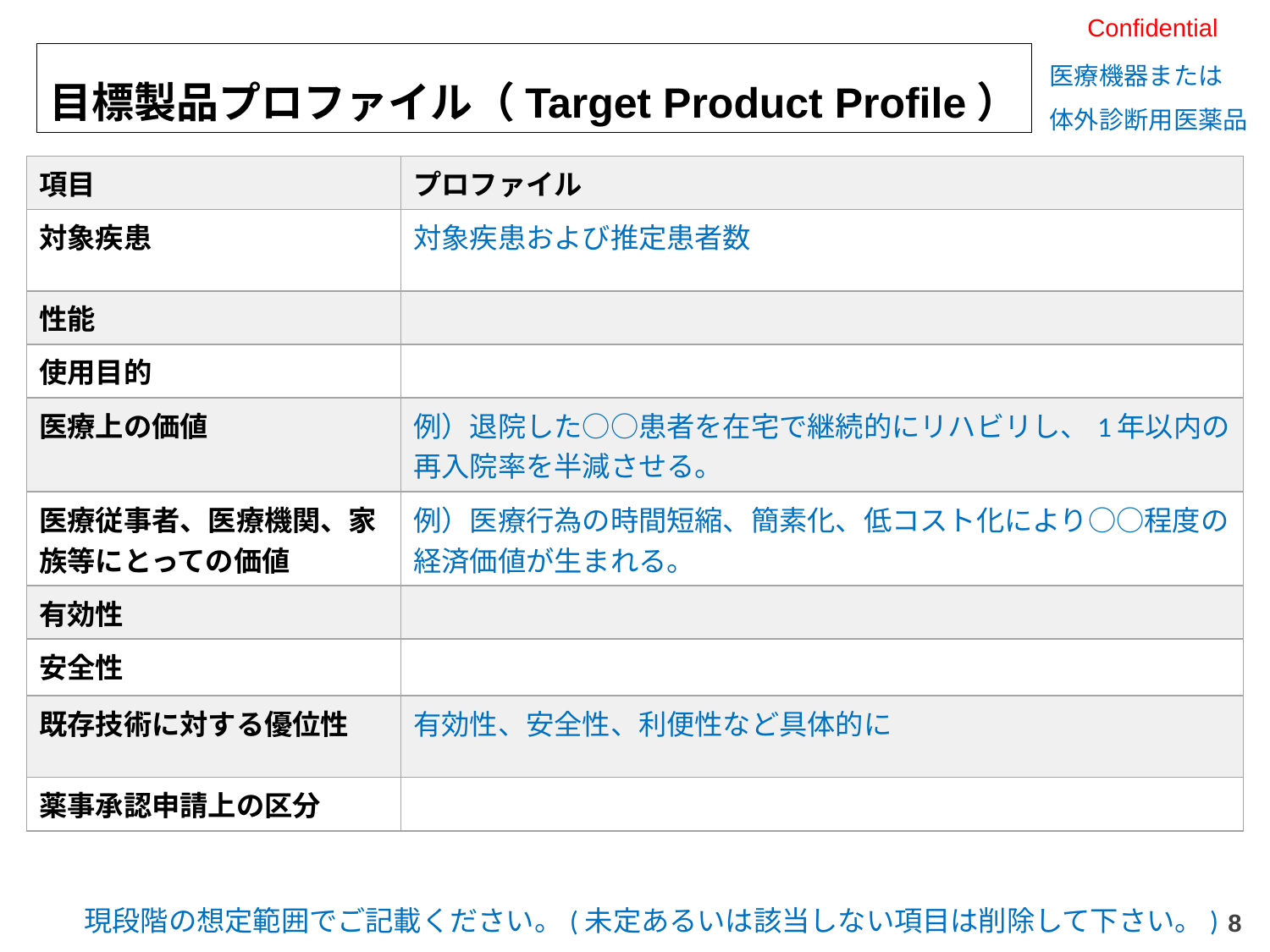

Confidential
医療機器または
体外診断用医薬品
目標製品プロファイル（Target Product Profile）
| 項目 | プロファイル |
| --- | --- |
| 対象疾患 | 対象疾患および推定患者数 |
| 性能 |  |
| 使用目的 |  |
| 医療上の価値 | 例）退院した○○患者を在宅で継続的にリハビリし、1年以内の再入院率を半減させる。 |
| 医療従事者、医療機関、家族等にとっての価値 | 例）医療行為の時間短縮、簡素化、低コスト化により○○程度の経済価値が生まれる。 |
| 有効性 |  |
| 安全性 |  |
| 既存技術に対する優位性 | 有効性、安全性、利便性など具体的に |
| 薬事承認申請上の区分 |  |
現段階の想定範囲でご記載ください。(未定あるいは該当しない項目は削除して下さい。)
8